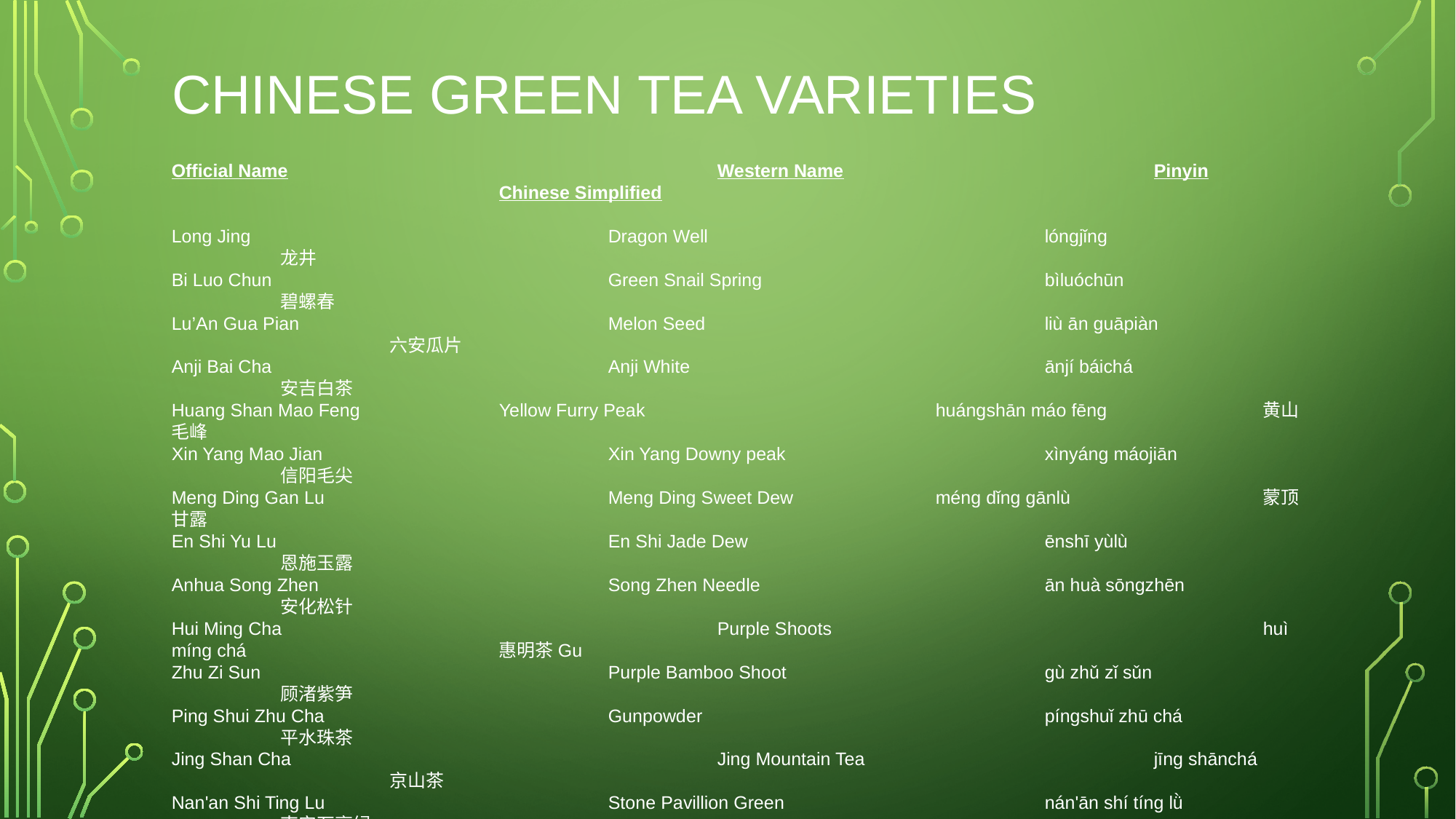

# Chinese Green Tea Varieties
Official Name				Western Name			Pinyin				Chinese Simplified

Long Jing				Dragon Well				lóngjǐng			龙井
Bi Luo Chun				Green Snail Spring			bìluóchūn			碧螺春
Lu’An Gua Pian			Melon Seed				liù ān guāpiàn			六安瓜片
Anji Bai Cha				Anji White				ānjí báichá			安吉白茶
Huang Shan Mao Feng		Yellow Furry Peak			huángshān máo fēng		黄山毛峰
Xin Yang Mao Jian			Xin Yang Downy peak			xìnyáng máojiān		信阳毛尖
Meng Ding Gan Lu			Meng Ding Sweet Dew		méng dǐng gānlù		蒙顶甘露
En Shi Yu Lu				En Shi Jade Dew			ēnshī yùlù			恩施玉露
Anhua Song Zhen			Song Zhen Needle 			ān huà sōngzhēn		安化松针
Hui Ming Cha				Purple Shoots				huì míng chá			惠明茶Gu
Zhu Zi Sun				Purple Bamboo Shoot			gù zhǔ zǐ sǔn			顾渚紫笋
Ping Shui Zhu Cha			Gunpowder				píngshuǐ zhū chá		平水珠茶
Jing Shan Cha				Jing Mountain Tea			jīng shānchá			京山茶
Nan'an Shi Ting Lu			Stone Pavillion Green			nán'ān shí tíng lǜ		南安石亭绿
Zhu Ye Qing				Bamboo Leaf Green			zhúyèqīng			竹叶青
Yong Xi Huo Qing			Yong Xi Green Fire			yǒng xī huǒ qīng		涌溪火青
Xiu Ning Song Luo			Loose Radish				xiū níng sōng luó		休宁松萝
Wang Hai Cha				Sea of Hope				wànghǎi chá			望海茶
Du Yun Mao Jian			Duyun Tippy				dū yún máojiān		都匀毛尖
Gui Ping Xi Shan Cha			Gui Ping West Mountain tea		guìpíng xīshān chá		桂平西山茶
Lao Zhu Da Fang			Old Bamboo Generous		lǎo zhú dàfāng			老竹大方
Nan Jing Yu Hua Cha			Rain Flower tea			nánjīng yǔ huāchá		南京雨花茶
Tai Ping Hou Kui			Monkey King				tàipíng hóu kuí			太平猴魁
Kai Hua Long Ding			Kai Hua Dragon's Pick			kāihuà lóng dǐng		开化龙顶
Lu Shan Yun Wu			Lushan Misty Clouds			lúshān yúnwù			庐山云雾
Jiang Shan Lu Mu Dan			Jiang Mountain Green Peony		jiāngshān lǜ mǔdān		江山绿牡丹
Gao Qiao Yin Feng			Silver Peak				gāo qiáo yín fēng		高桥银峰